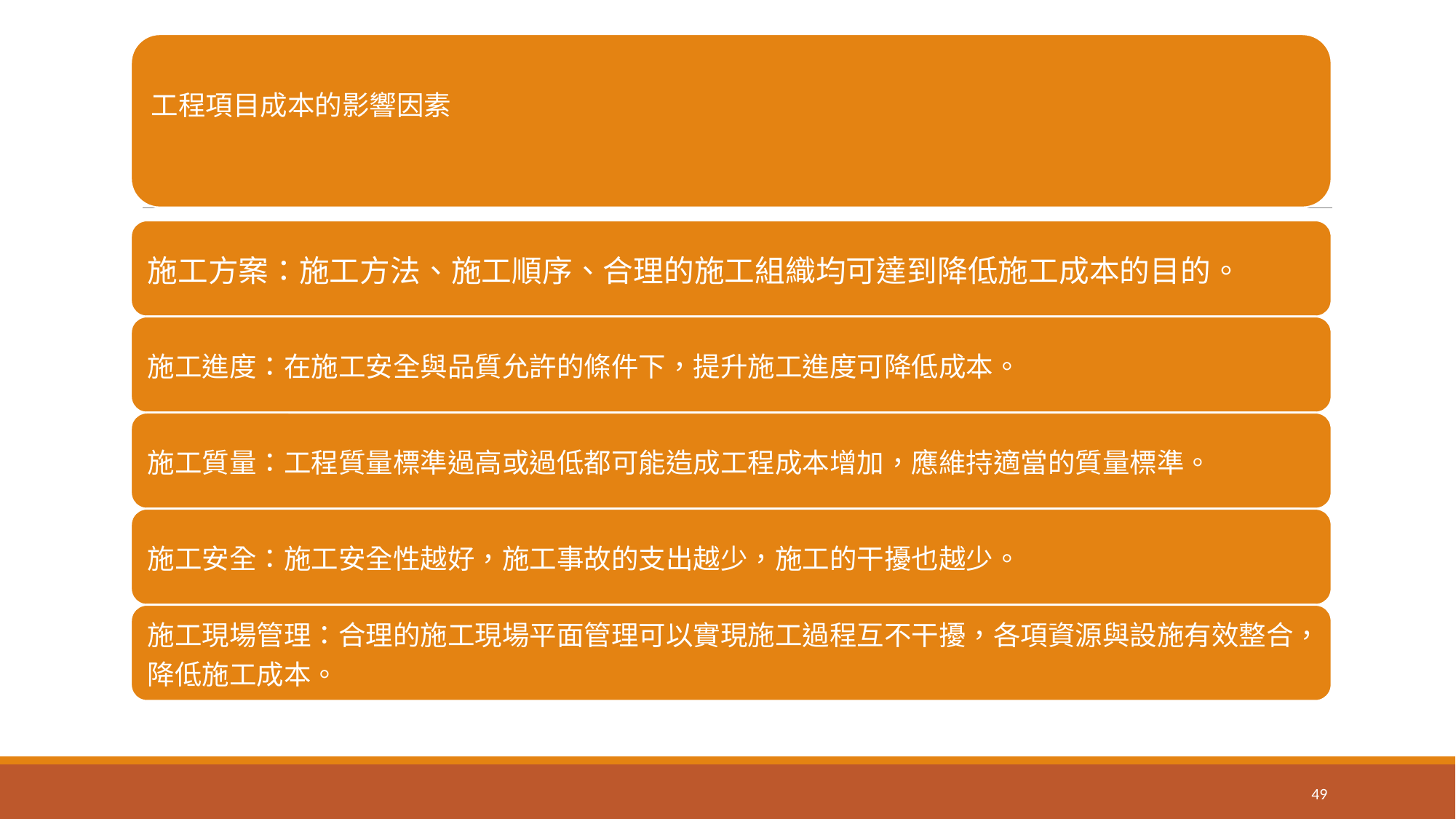

工程項目成本的影響因素
施工方案：施工方法、施工順序、合理的施工組織均可達到降低施工成本的目的。
施工進度：在施工安全與品質允許的條件下，提升施工進度可降低成本。
施工質量：工程質量標準過高或過低都可能造成工程成本增加，應維持適當的質量標準。
施工安全：施工安全性越好，施工事故的支出越少，施工的干擾也越少。
施工現場管理：合理的施工現場平面管理可以實現施工過程互不干擾，各項資源與設施有效整合，降低施工成本。
49